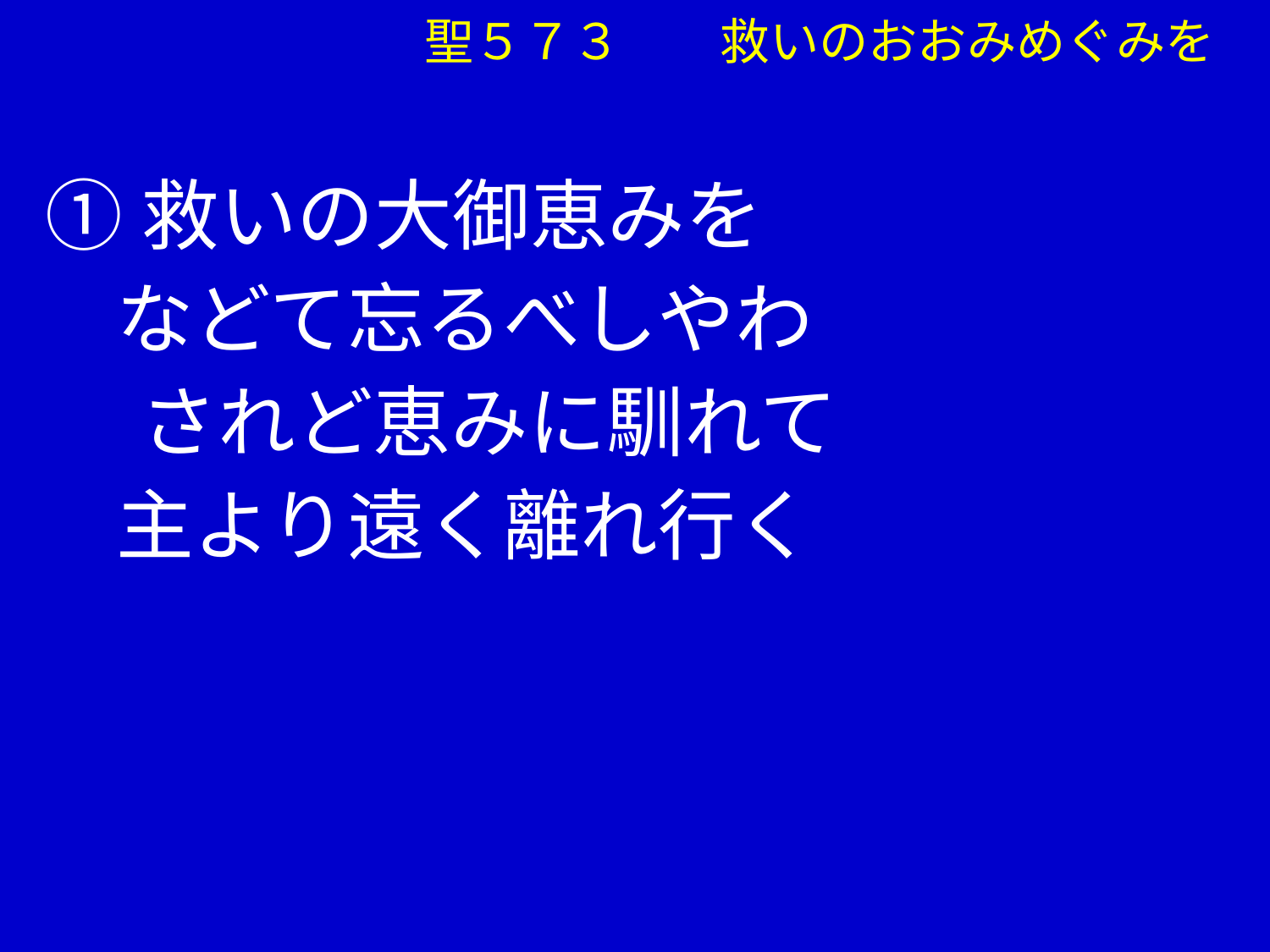

聖５７３         救いのおおみめぐみを
①救いの大御恵みを
   などて忘るべしやわ
　 されど恵みに馴れて
   主より遠く離れ行く